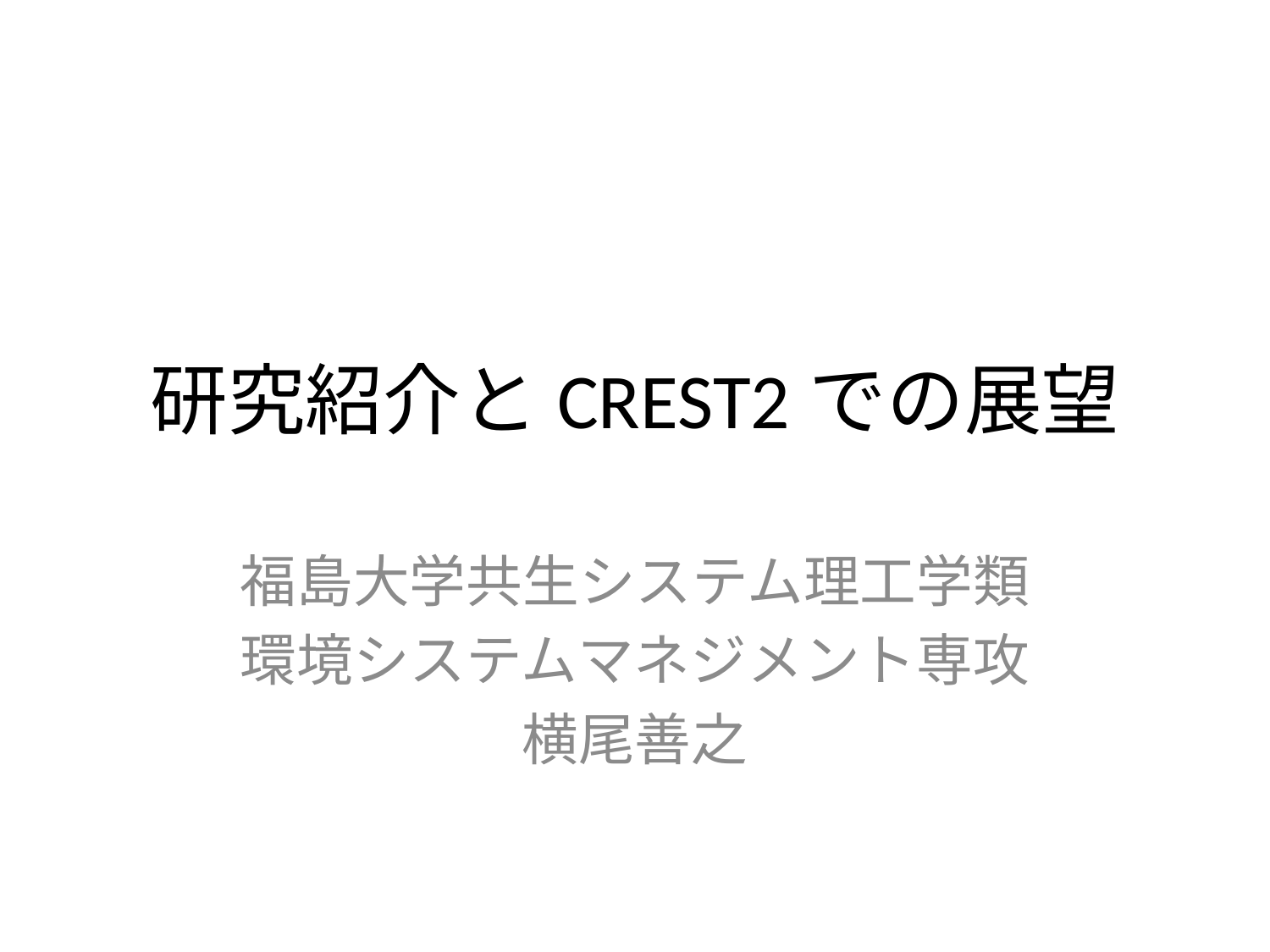

# 研究紹介とCREST2での展望
福島大学共生システム理工学類
環境システムマネジメント専攻
横尾善之